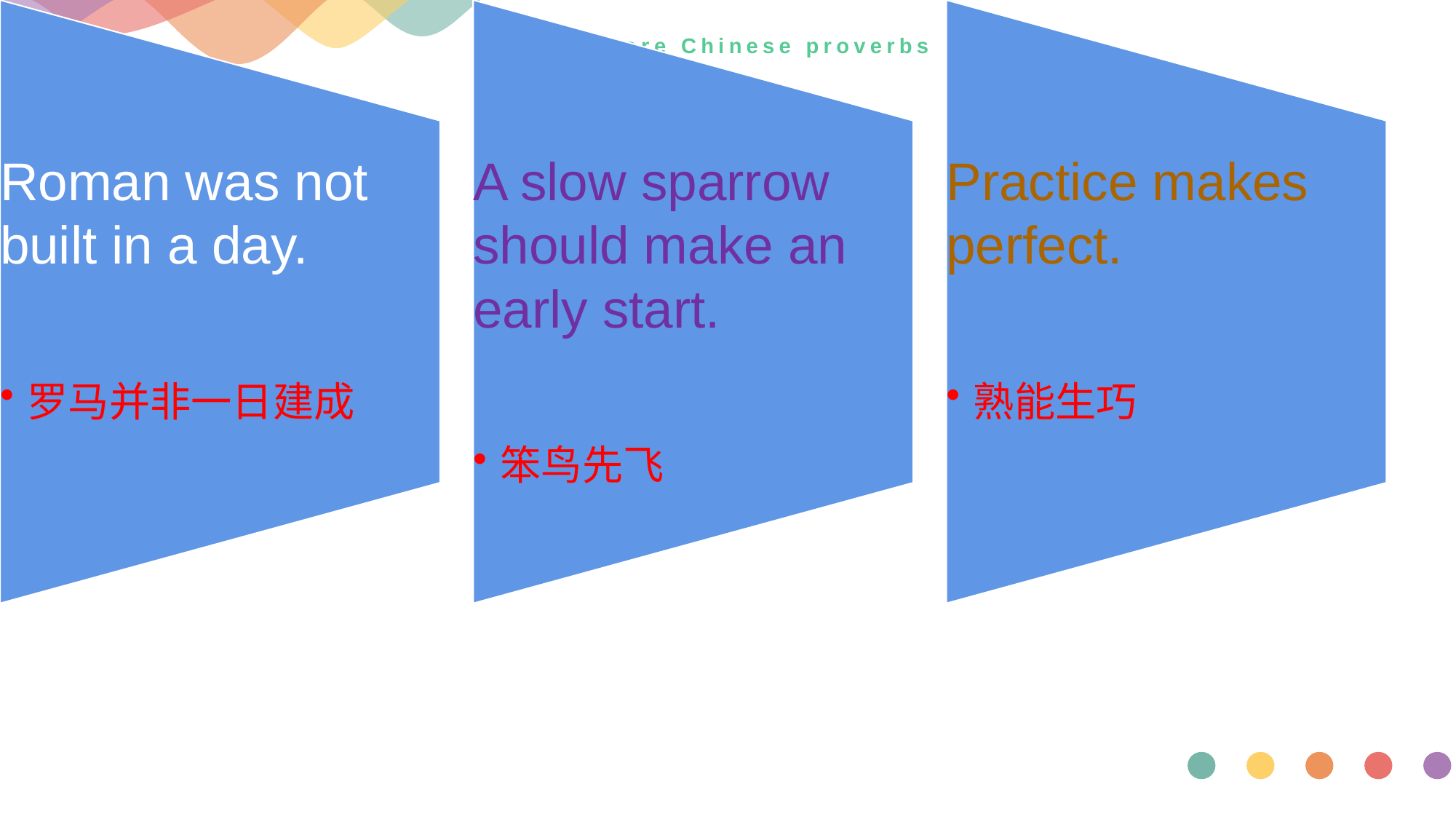

# More Chinese proverbs

Roman was not built in a day.

罗马并非一日建成
A slow sparrow should make an early start.

笨鸟先飞
Practice makes perfect.

熟能生巧